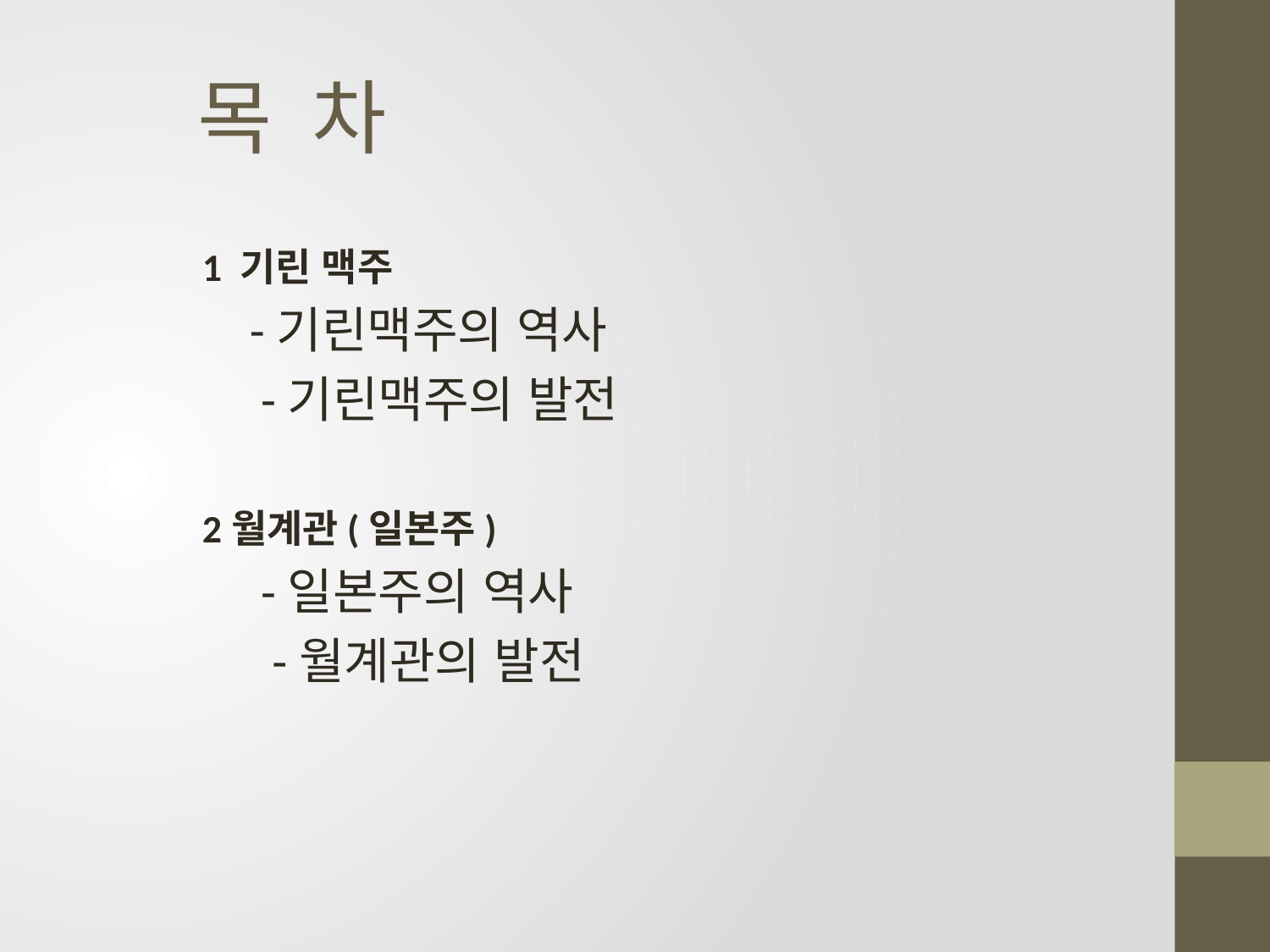

# 목  차
 1 기린 맥주
     -기린맥주의 역사
      -기린맥주의 발전

 2월계관(일본주)
      -일본주의 역사
       -월계관의 발전